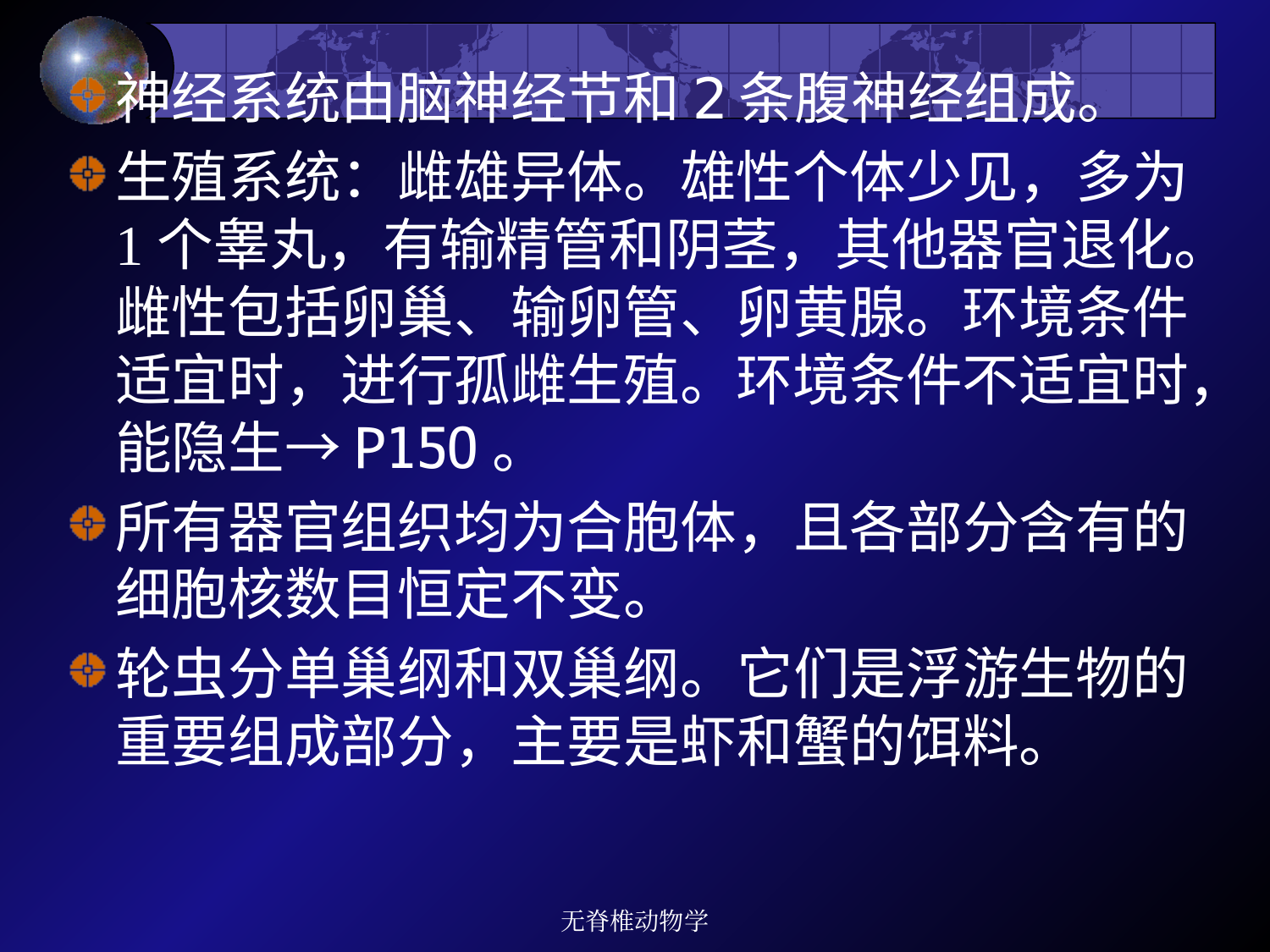

神经系统由脑神经节和2条腹神经组成。
生殖系统：雌雄异体。雄性个体少见，多为1个睾丸，有输精管和阴茎，其他器官退化。雌性包括卵巢、输卵管、卵黄腺。环境条件适宜时，进行孤雌生殖。环境条件不适宜时，能隐生→P150。
所有器官组织均为合胞体，且各部分含有的细胞核数目恒定不变。
轮虫分单巢纲和双巢纲。它们是浮游生物的重要组成部分，主要是虾和蟹的饵料。

无脊椎动物学
24